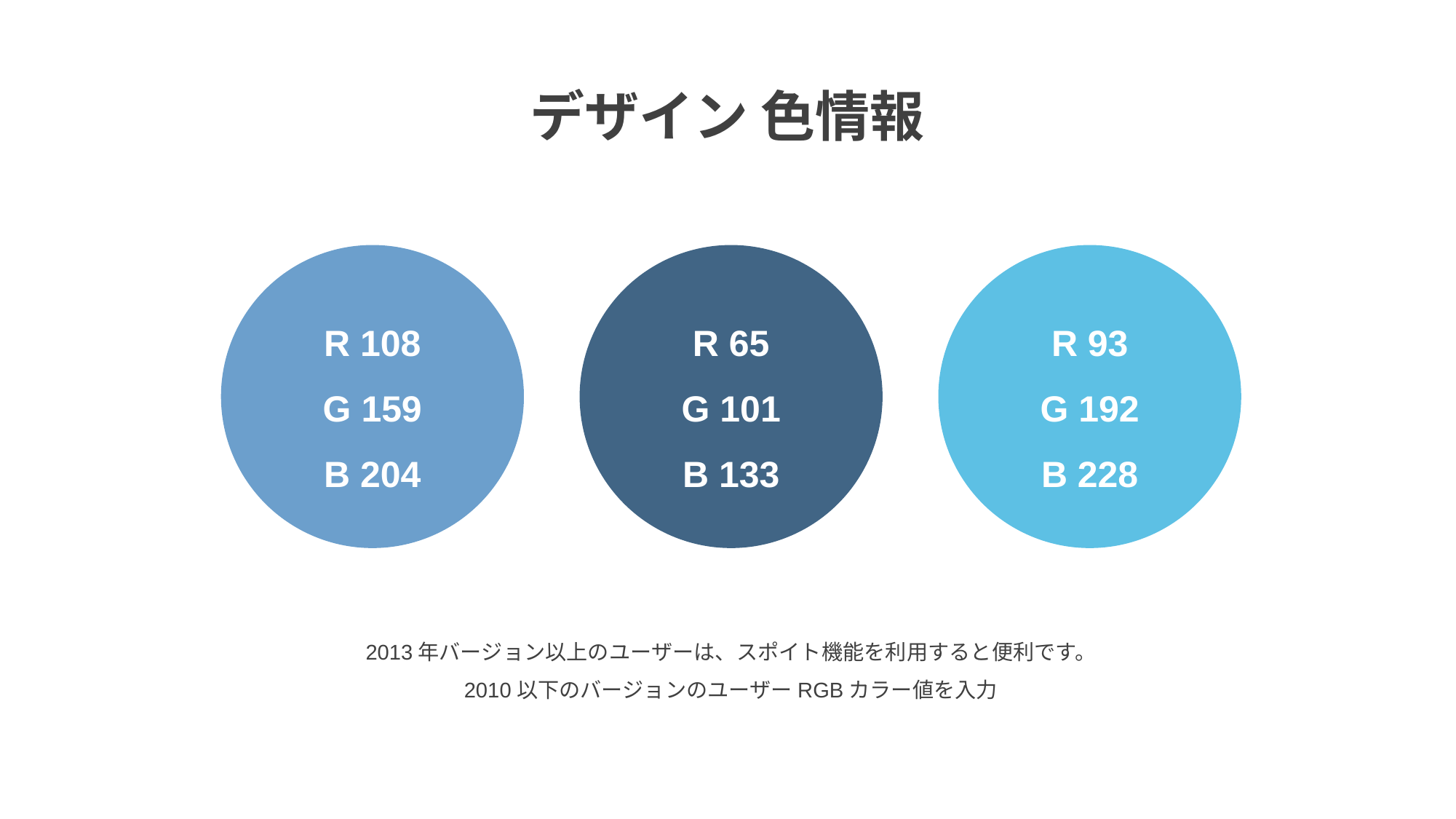

デザイン 色情報
R 65
G 101
B 133
R 93
G 192
B 228
R 108
G 159
B 204
2013年バージョン以上のユーザーは、スポイト機能を利用すると便利です。
2010以下のバージョンのユーザーRGBカラー値を入力